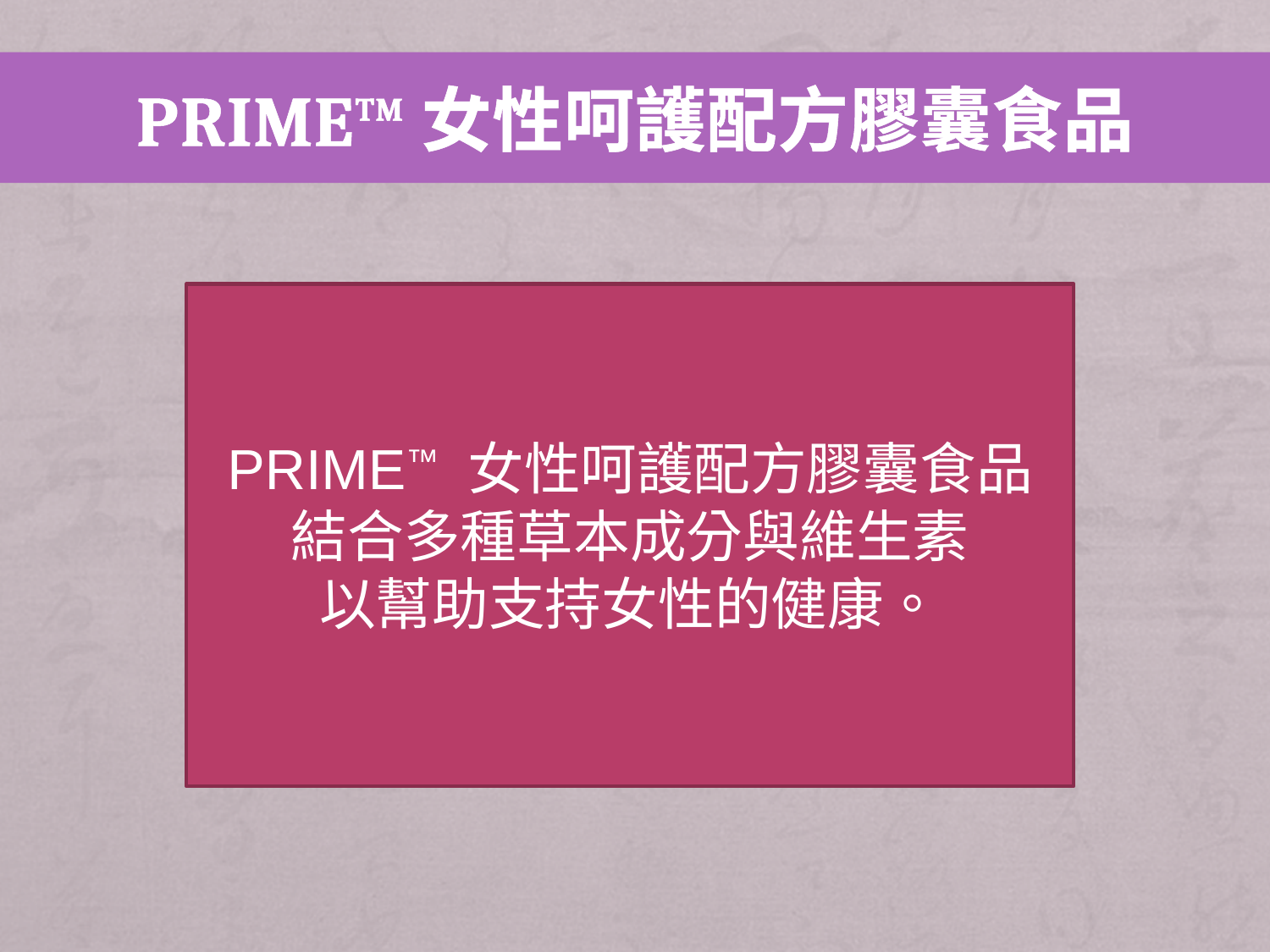

# Prime™女性呵護配方膠囊食品
PRIME™ 女性呵護配方膠囊食品
結合多種草本成分與維生素
以幫助支持女性的健康。